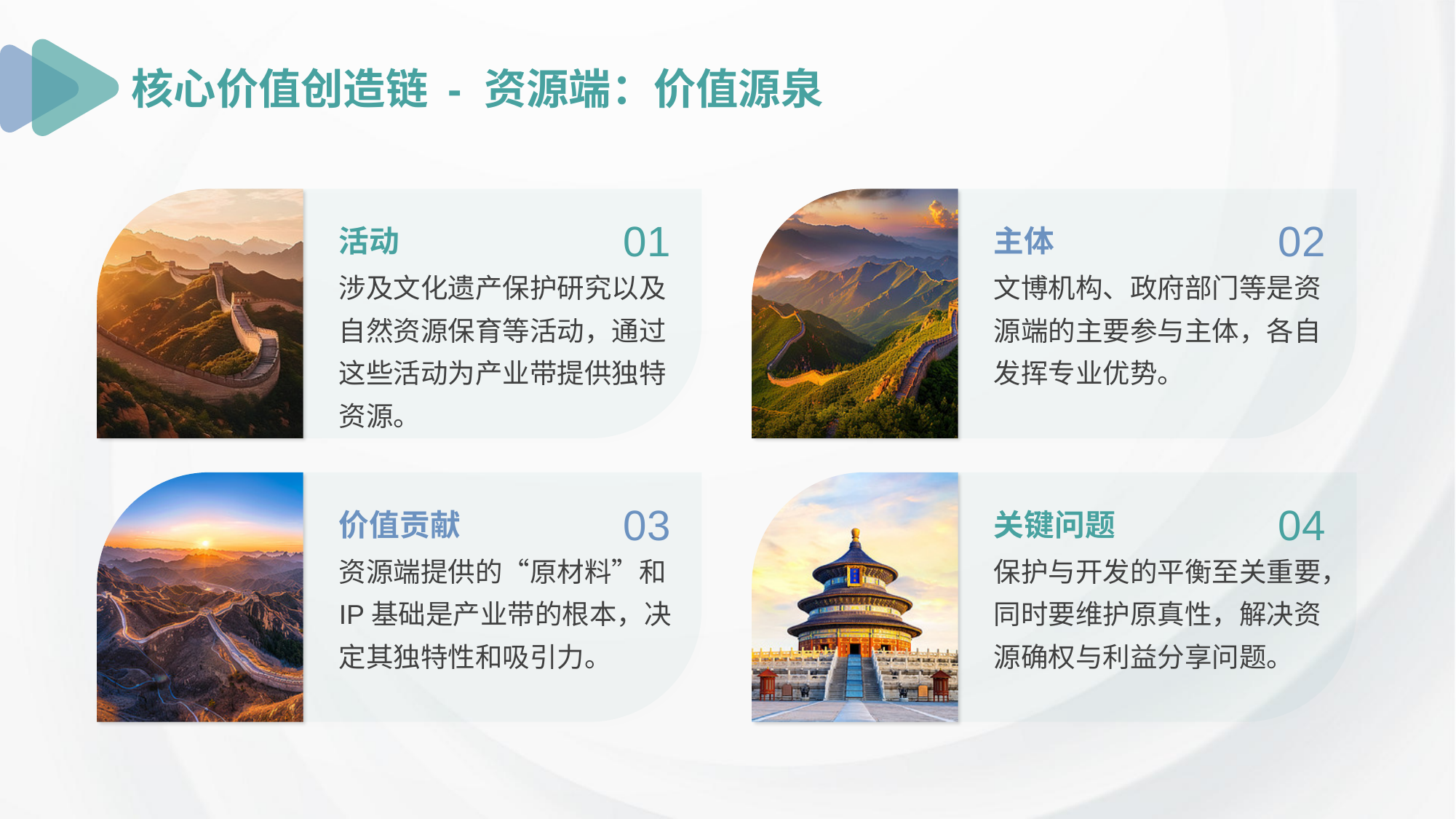

核心价值创造链 - 资源端：价值源泉

01
02
活动
主体
涉及文化遗产保护研究以及自然资源保育等活动，通过这些活动为产业带提供独特资源。
文博机构、政府部门等是资源端的主要参与主体，各自发挥专业优势。

03
04
价值贡献
关键问题
资源端提供的“原材料”和IP基础是产业带的根本，决定其独特性和吸引力。
保护与开发的平衡至关重要，同时要维护原真性，解决资源确权与利益分享问题。